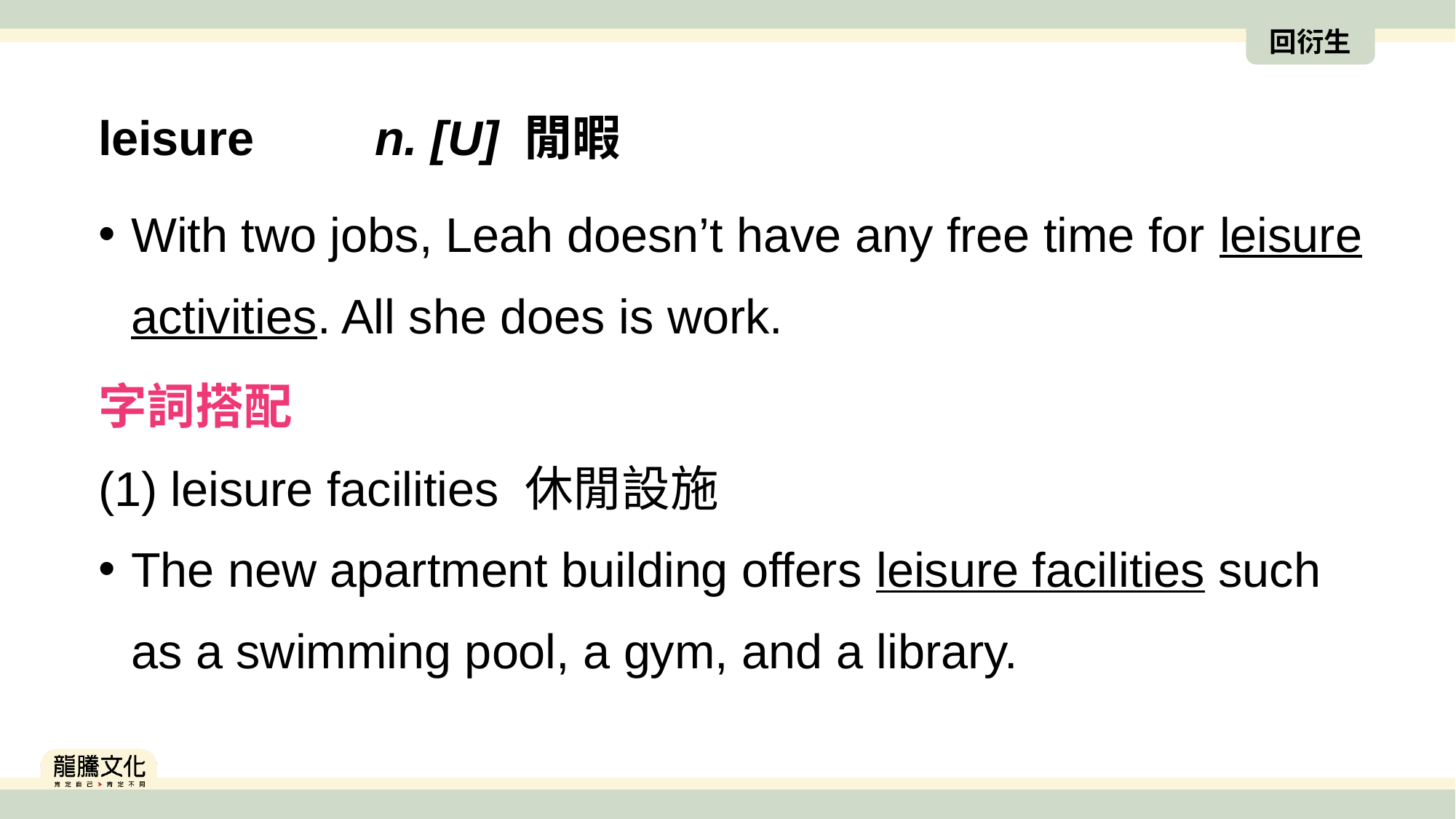

回衍生
leisure　　n. [U] 閒暇
With two jobs, Leah doesn’t have any free time for leisure activities. All she does is work.
字詞搭配
(1) leisure facilities 休閒設施
The new apartment building offers leisure facilities such as a swimming pool, a gym, and a library.